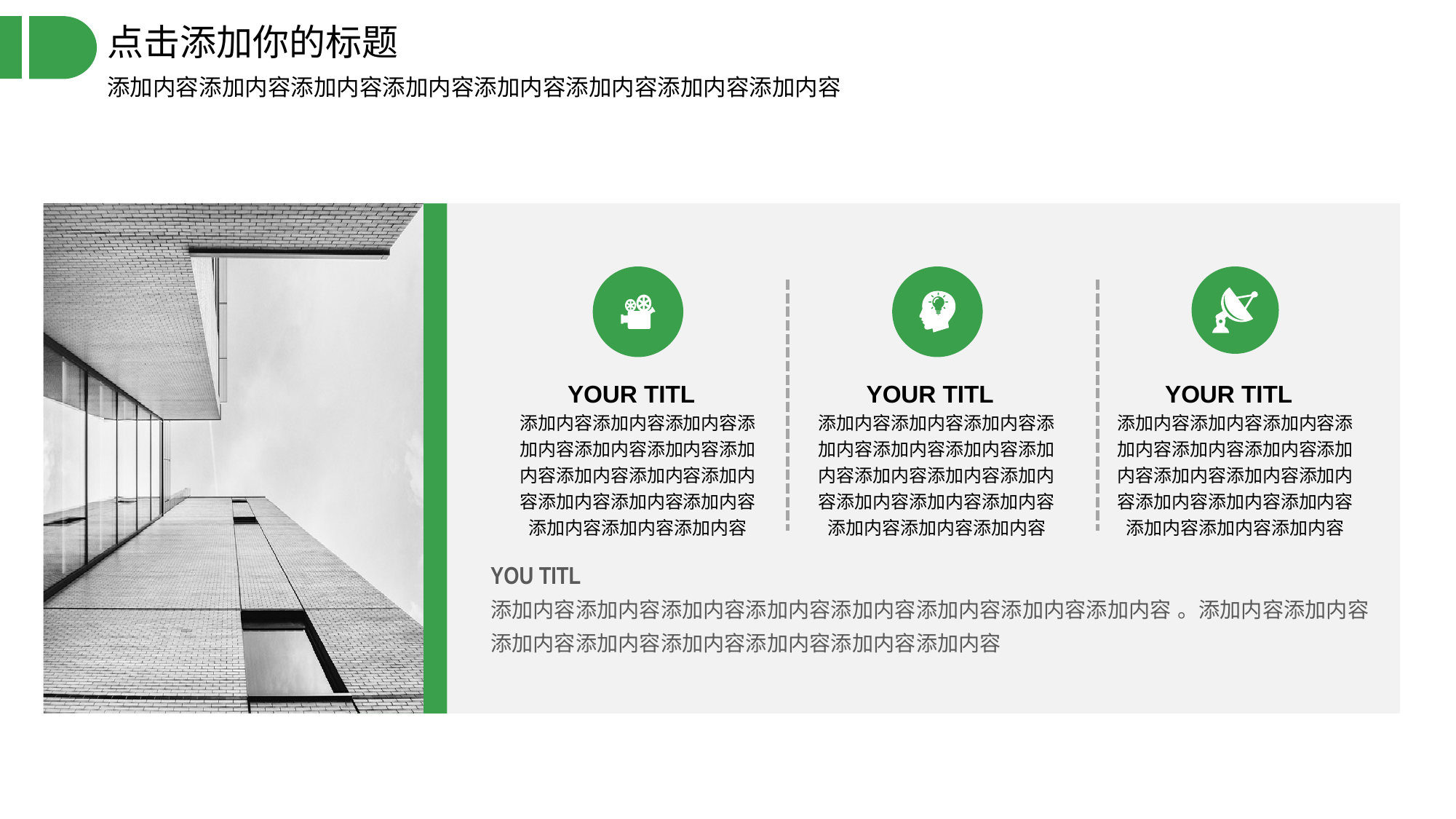

点击添加你的标题

添加内容添加内容添加内容添加内容添加内容添加内容添加内容添加内容

YOUR TITL
添加内容添加内容添加内容添加内容添加内容添加内容添加内容添加内容添加内容添加内容添加内容添加内容添加内容添加内容添加内容添加内容
YOUR TITL
添加内容添加内容添加内容添加内容添加内容添加内容添加内容添加内容添加内容添加内容添加内容添加内容添加内容添加内容添加内容添加内容
YOUR TITL
添加内容添加内容添加内容添加内容添加内容添加内容添加内容添加内容添加内容添加内容添加内容添加内容添加内容添加内容添加内容添加内容
YOU TITL
添加内容添加内容添加内容添加内容添加内容添加内容添加内容添加内容 。添加内容添加内容添加内容添加内容添加内容添加内容添加内容添加内容